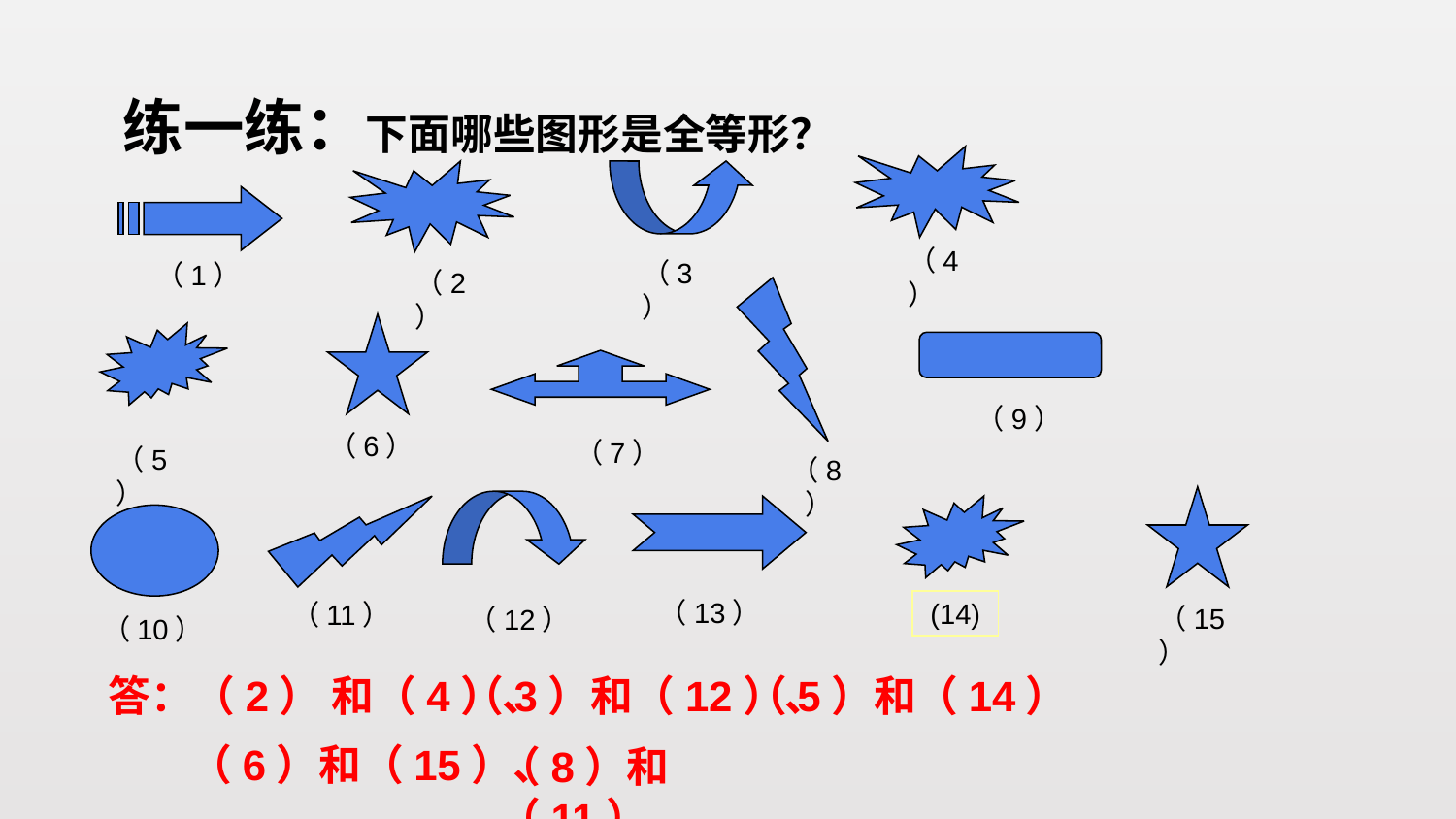

练一练：下面哪些图形是全等形？

（4）
（3）
（1）
（2）

（9）
（6）
（7）
（5）
（8）

(14)
（13）
（15）
（11）
（12）
（10）
答：（2） 和（4）、
（3）和（12）、
（5）和（14）
（6）和（15）、
（8）和（11）